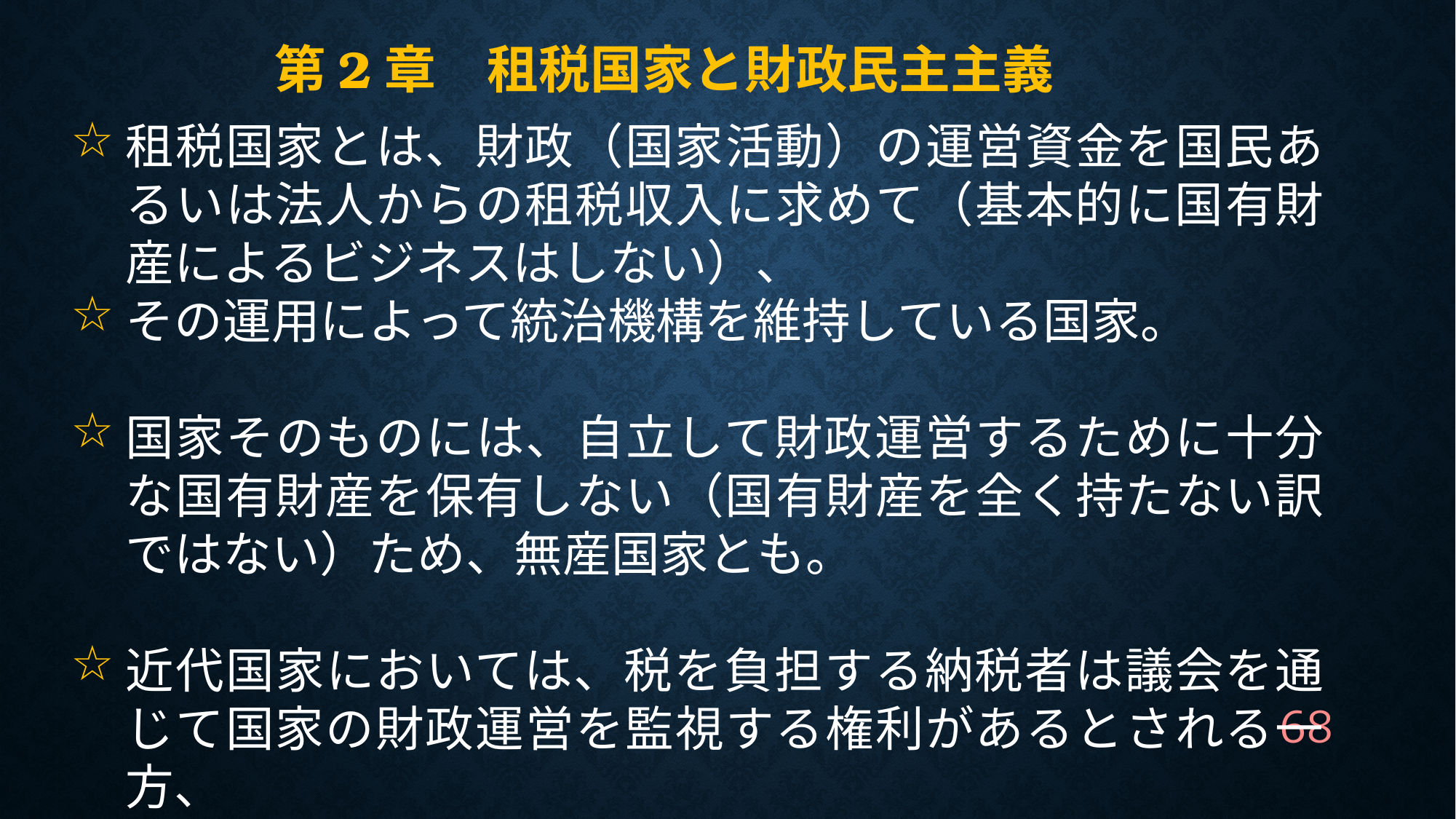

# 第2章　租税国家と財政民主主義
租税国家とは、財政（国家活動）の運営資金を国民あるいは法人からの租税収入に求めて（基本的に国有財産によるビジネスはしない）、
その運用によって統治機構を維持している国家。

国家そのものには、自立して財政運営するために十分な国有財産を保有しない（国有財産を全く持たない訳ではない）ため、無産国家とも。

近代国家においては、税を負担する納税者は議会を通じて国家の財政運営を監視する権利があるとされる一方、
68